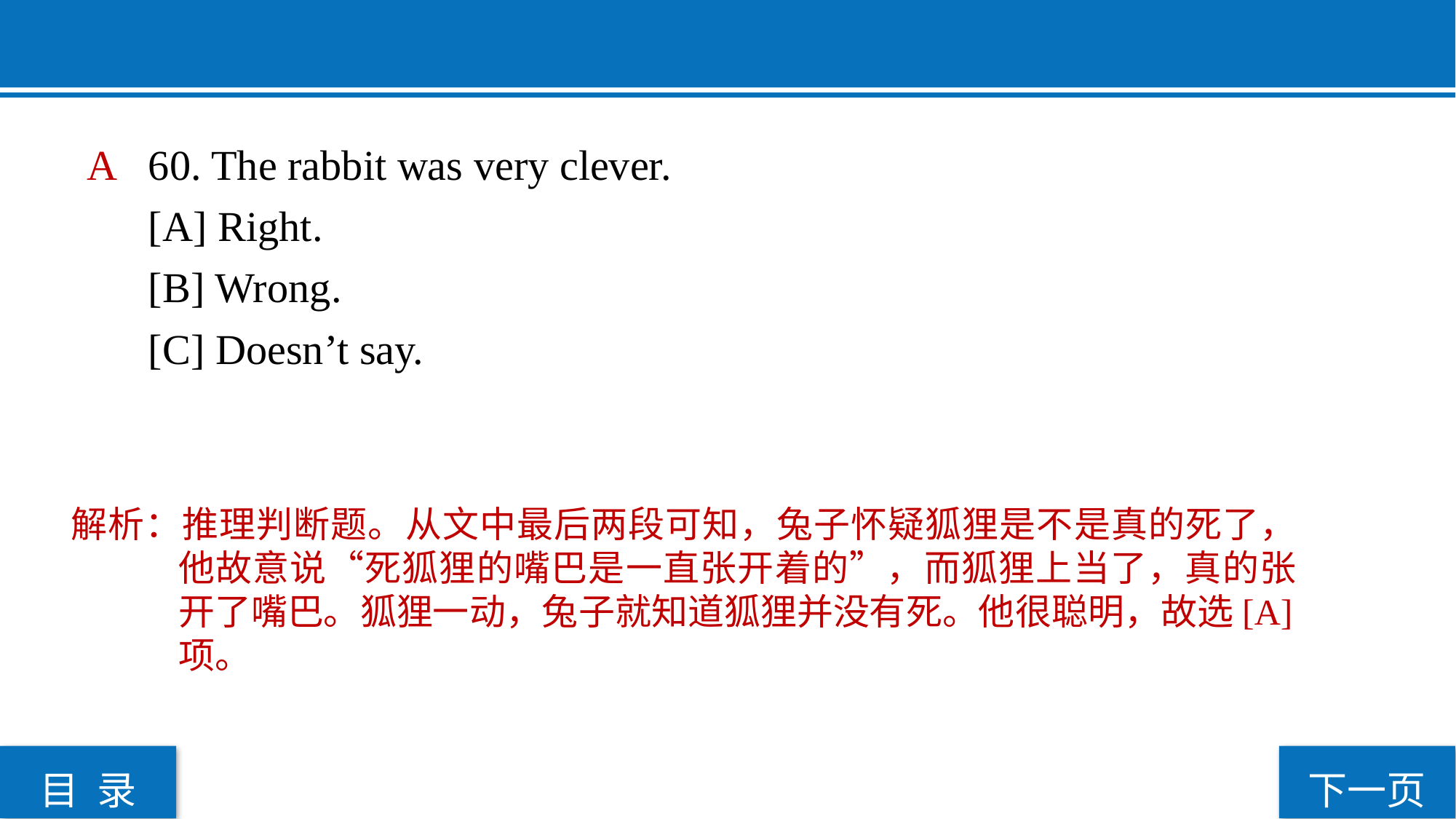

60. The rabbit was very clever.
[A] Right.
[B] Wrong.
[C] Doesn’t say.
 A
解析：推理判断题。从文中最后两段可知，兔子怀疑狐狸是不是真的死了，他故意说“死狐狸的嘴巴是一直张开着的”，而狐狸上当了，真的张开了嘴巴。狐狸一动，兔子就知道狐狸并没有死。他很聪明，故选[A]项。